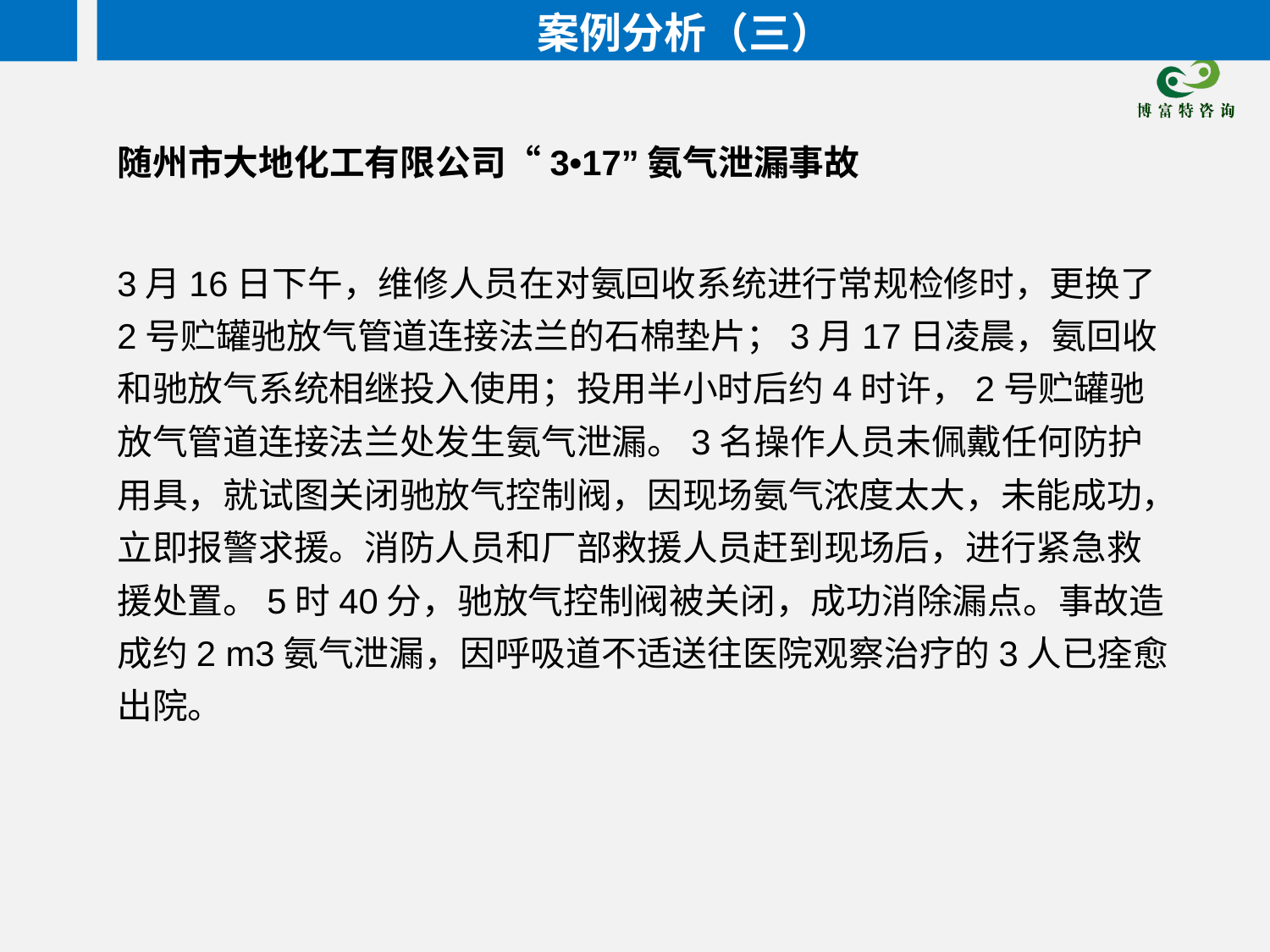

案例分析（三）
随州市大地化工有限公司“3•17”氨气泄漏事故
3月16日下午，维修人员在对氨回收系统进行常规检修时，更换了2号贮罐驰放气管道连接法兰的石棉垫片；3月17日凌晨，氨回收和驰放气系统相继投入使用；投用半小时后约4时许，2号贮罐驰放气管道连接法兰处发生氨气泄漏。3名操作人员未佩戴任何防护用具，就试图关闭驰放气控制阀，因现场氨气浓度太大，未能成功，立即报警求援。消防人员和厂部救援人员赶到现场后，进行紧急救援处置。5时40分，驰放气控制阀被关闭，成功消除漏点。事故造成约2 m3氨气泄漏，因呼吸道不适送往医院观察治疗的3人已痊愈出院。